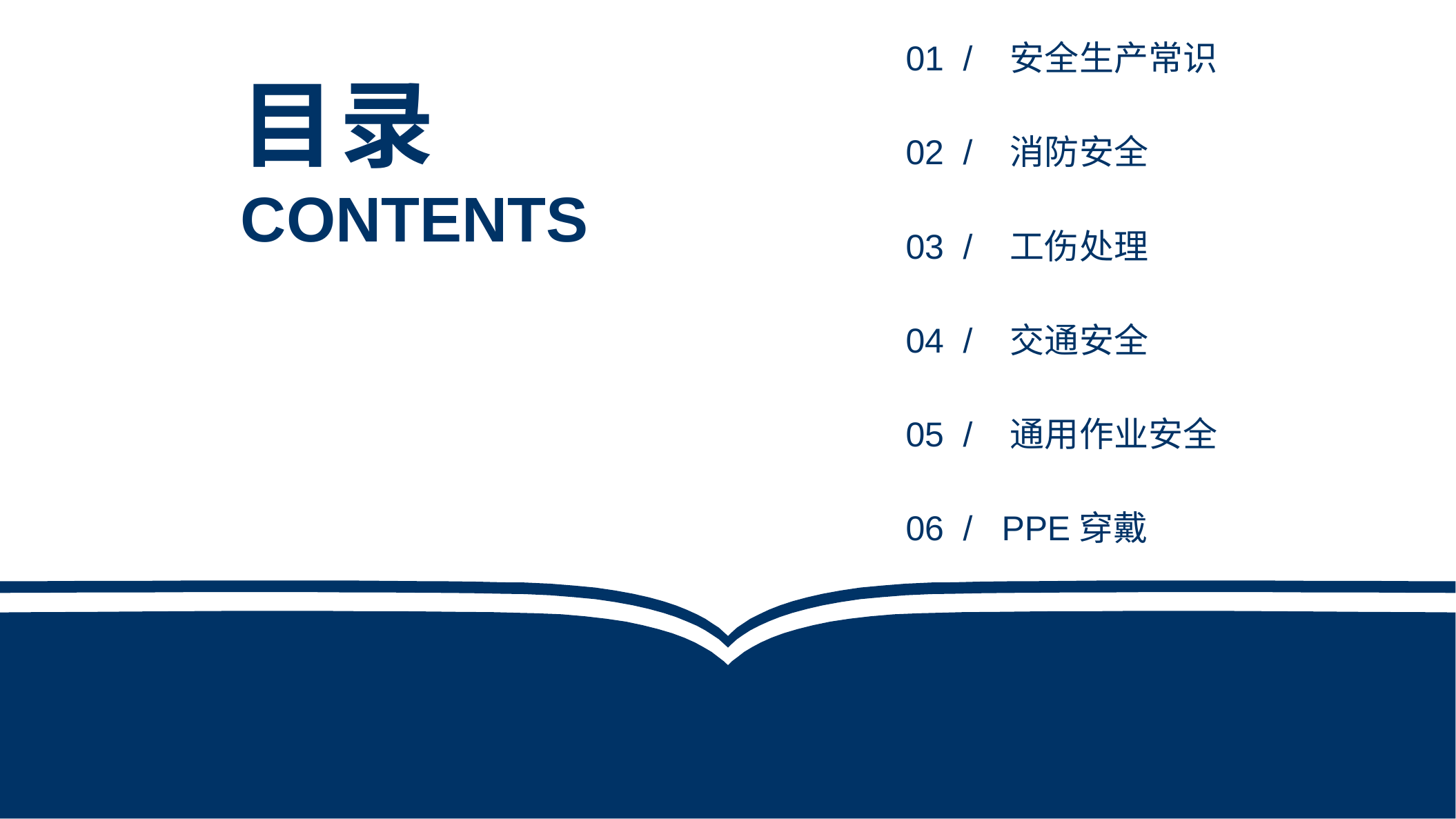

目录
01  /   安全生产常识
02  /   消防安全
CONTENTS
03  /   工伤处理
04  /   交通安全
05  /   通用作业安全
06  /   PPE穿戴